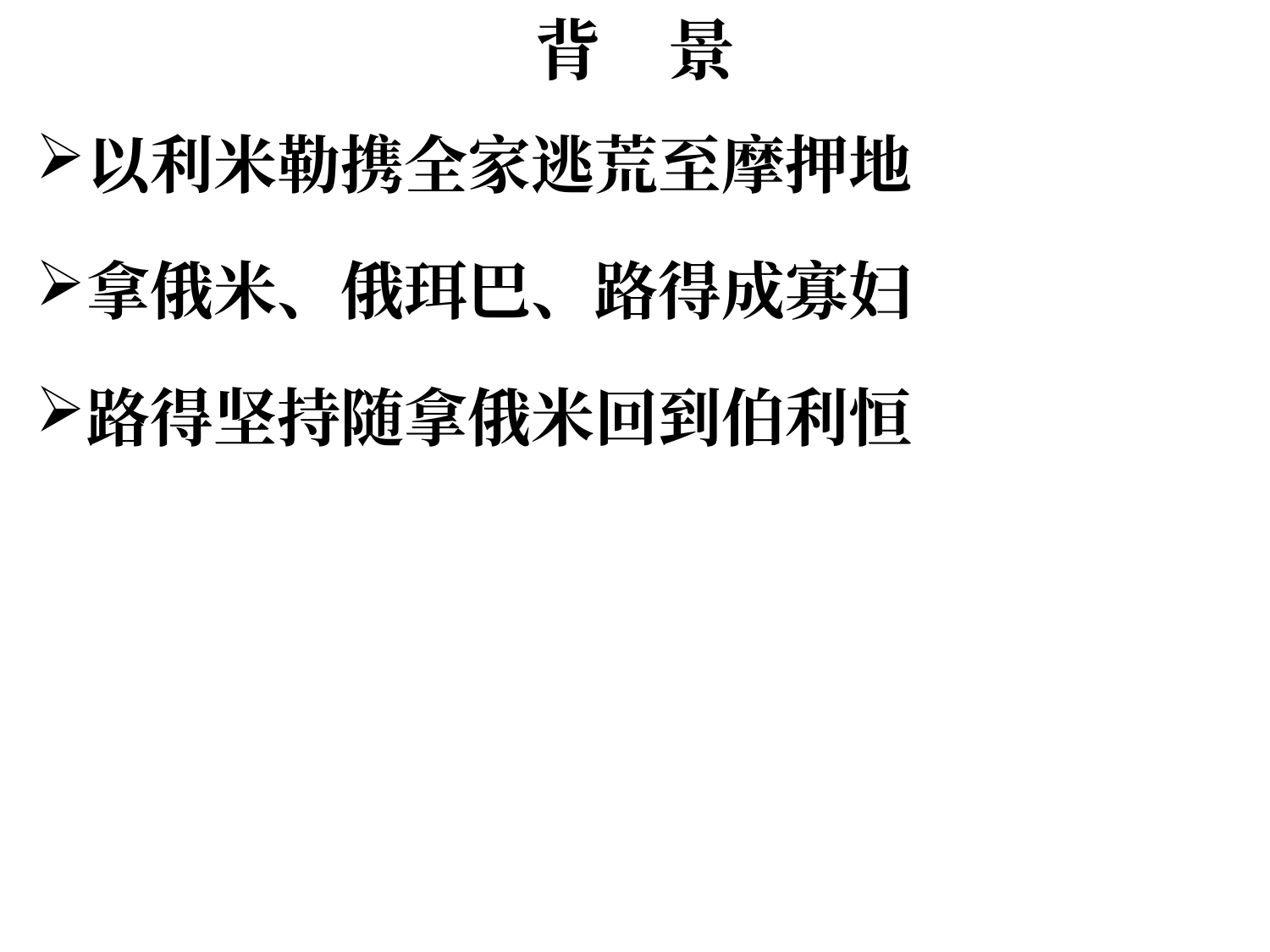

# 背    景
以利米勒携全家逃荒至摩押地

拿俄米、俄珥巴、路得成寡妇

路得坚持随拿俄米回到伯利恒